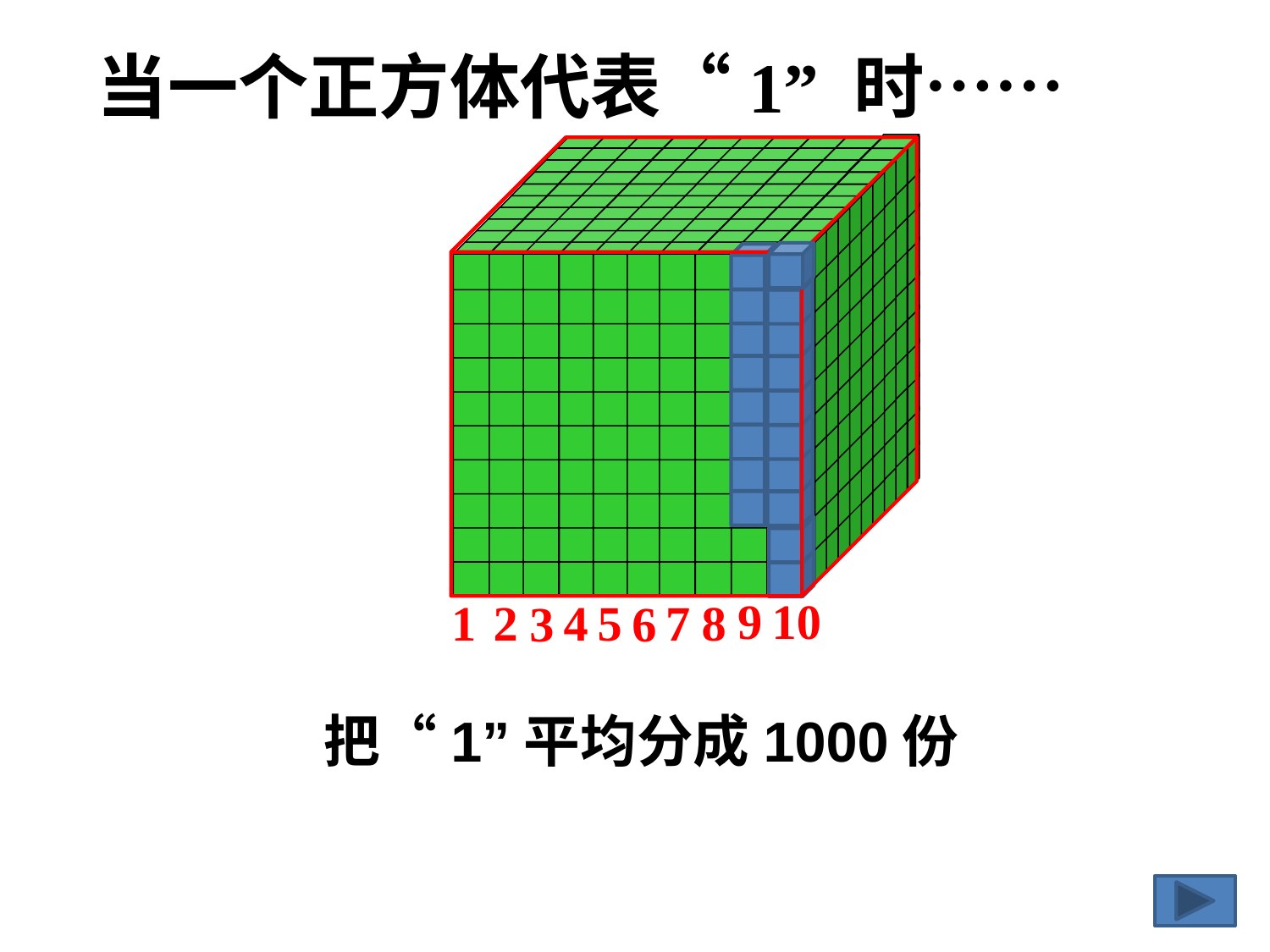

当一个正方体代表“1” 时……

2

3

4

5

6

7

8

9

1

10

把“1”平均分成1000份